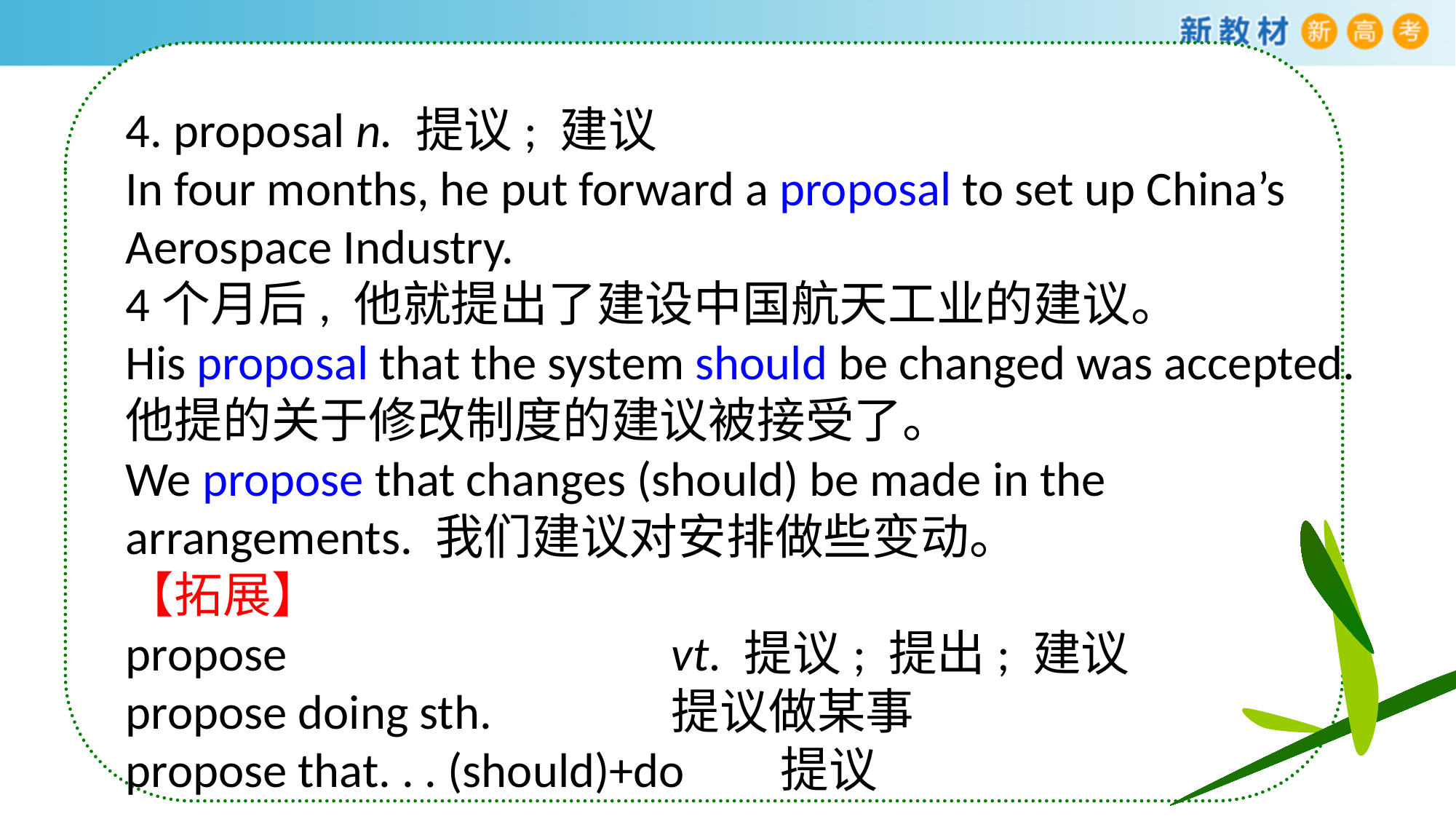

4. proposal n. 提议; 建议
In four months, he put forward a proposal to set up China’s Aerospace Industry.
4个月后, 他就提出了建设中国航天工业的建议。
His proposal that the system should be changed was accepted.
他提的关于修改制度的建议被接受了。
We propose that changes (should) be made in the arrangements. 我们建议对安排做些变动。
【拓展】
propose				vt. 提议; 提出; 建议
propose doing sth. 		提议做某事
propose that. . . (should)+do	提议